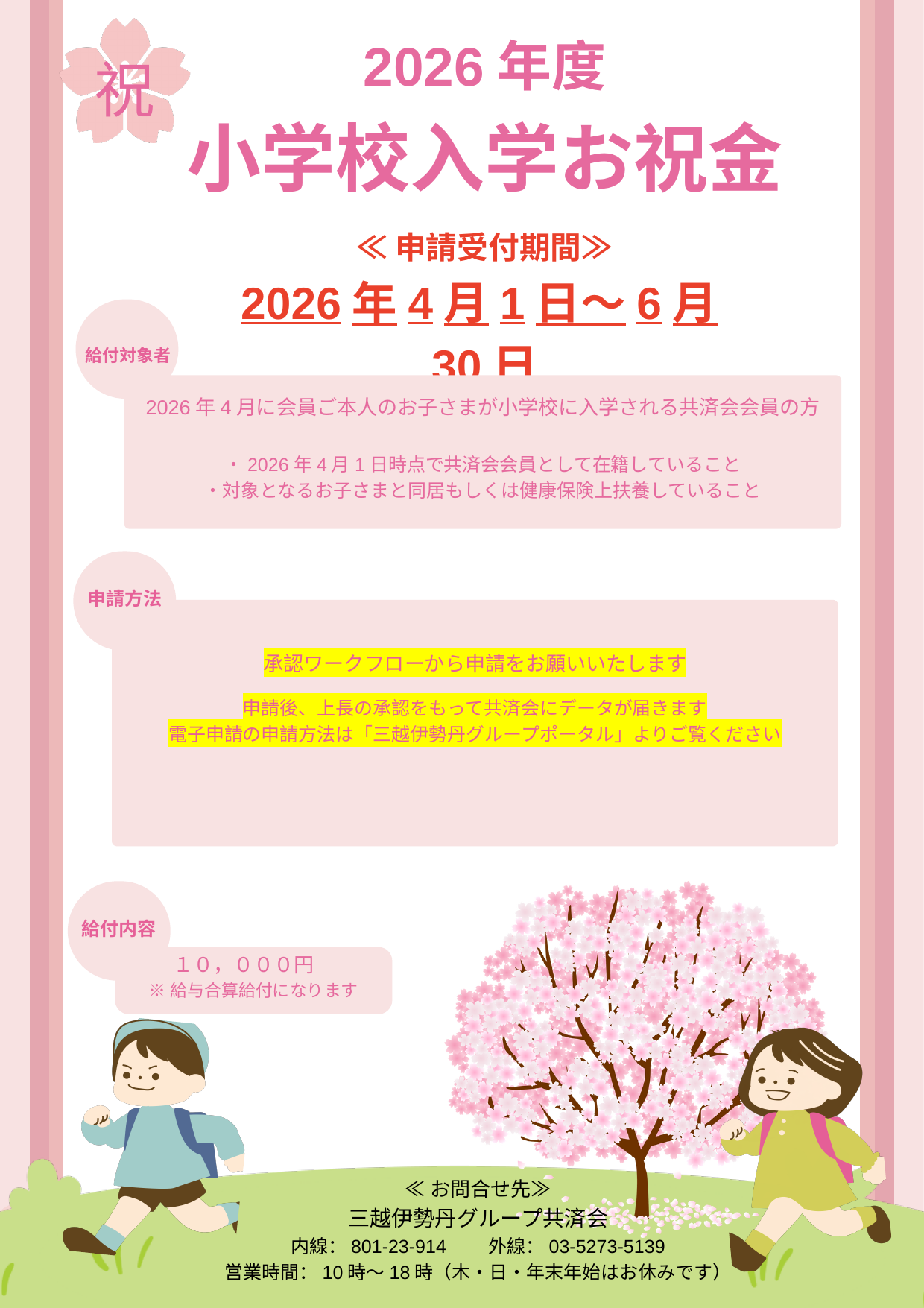

2026年度
小学校入学お祝金
祝
≪申請受付期間≫
2026年4月1日～6月30日
　　　　　※共済会必着厳守
給付対象者

2026年4月に会員ご本人のお子さまが小学校に入学される共済会会員の方

・2026年4月1日時点で共済会会員として在籍していること
・対象となるお子さまと同居もしくは健康保険上扶養していること

申請方法

承認ワークフローから申請をお願いいたします

申請後、上長の承認をもって共済会にデータが届きます
電子申請の申請方法は「三越伊勢丹グループポータル」よりご覧ください

給付内容

１０，０００円
※給与合算給付になります

≪お問合せ先≫
三越伊勢丹グループ共済会
内線：801-23-914　　外線：03-5273-5139
営業時間：10時～18時（木・日・年末年始はお休みです）